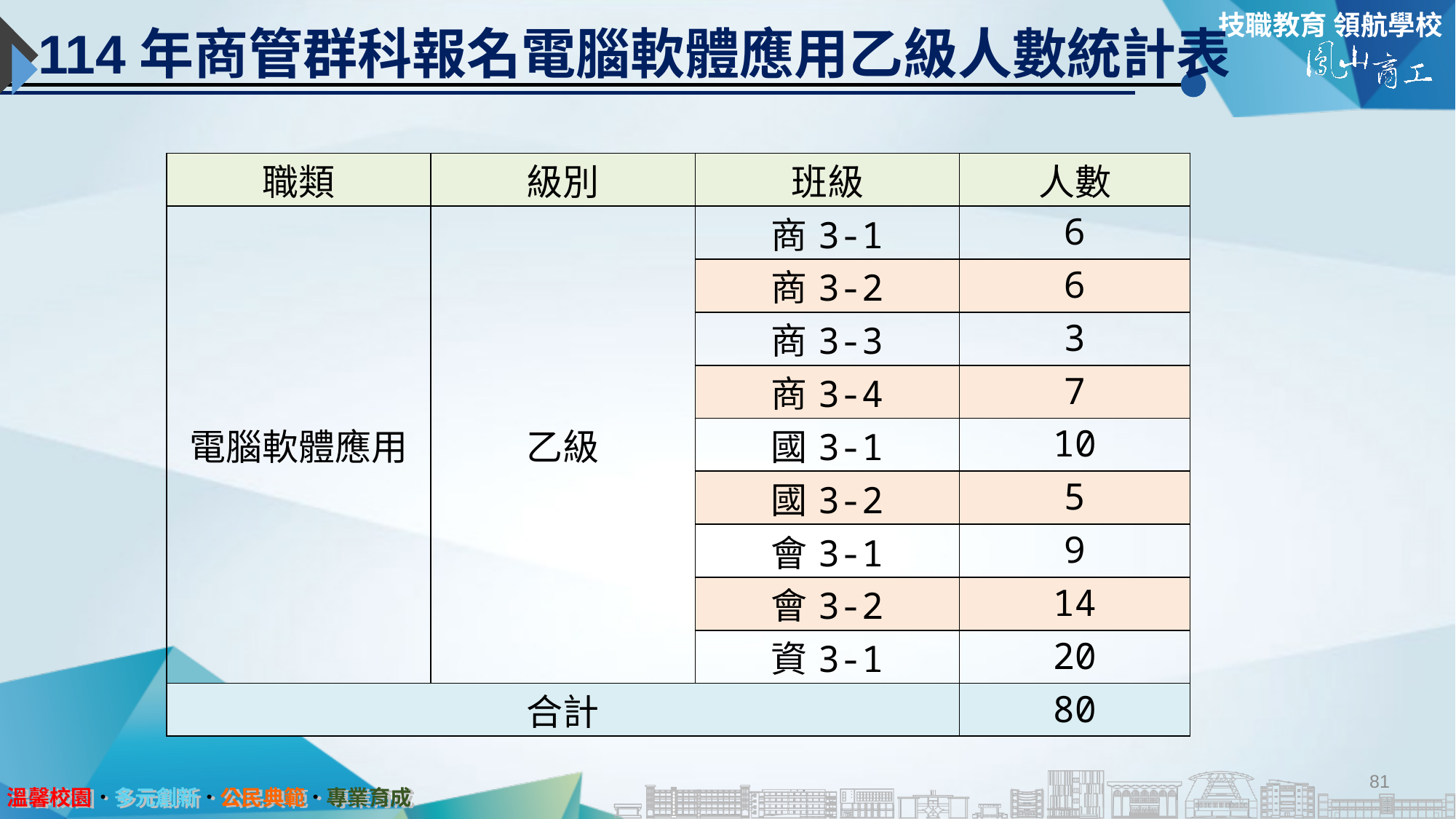

# 114年商管群科報名電腦軟體應用乙級人數統計表
| 職類 | 級別 | 班級 | 人數 |
| --- | --- | --- | --- |
| 電腦軟體應用 | 乙級 | 商3-1 | 6 |
|  |  | 商3-2 | 6 |
|  |  | 商3-3 | 3 |
|  |  | 商3-4 | 7 |
|  |  | 國3-1 | 10 |
|  |  | 國3-2 | 5 |
|  |  | 會3-1 | 9 |
|  |  | 會3-2 | 14 |
|  |  | 資3-1 | 20 |
| 合計 |  |  | 80 |

81